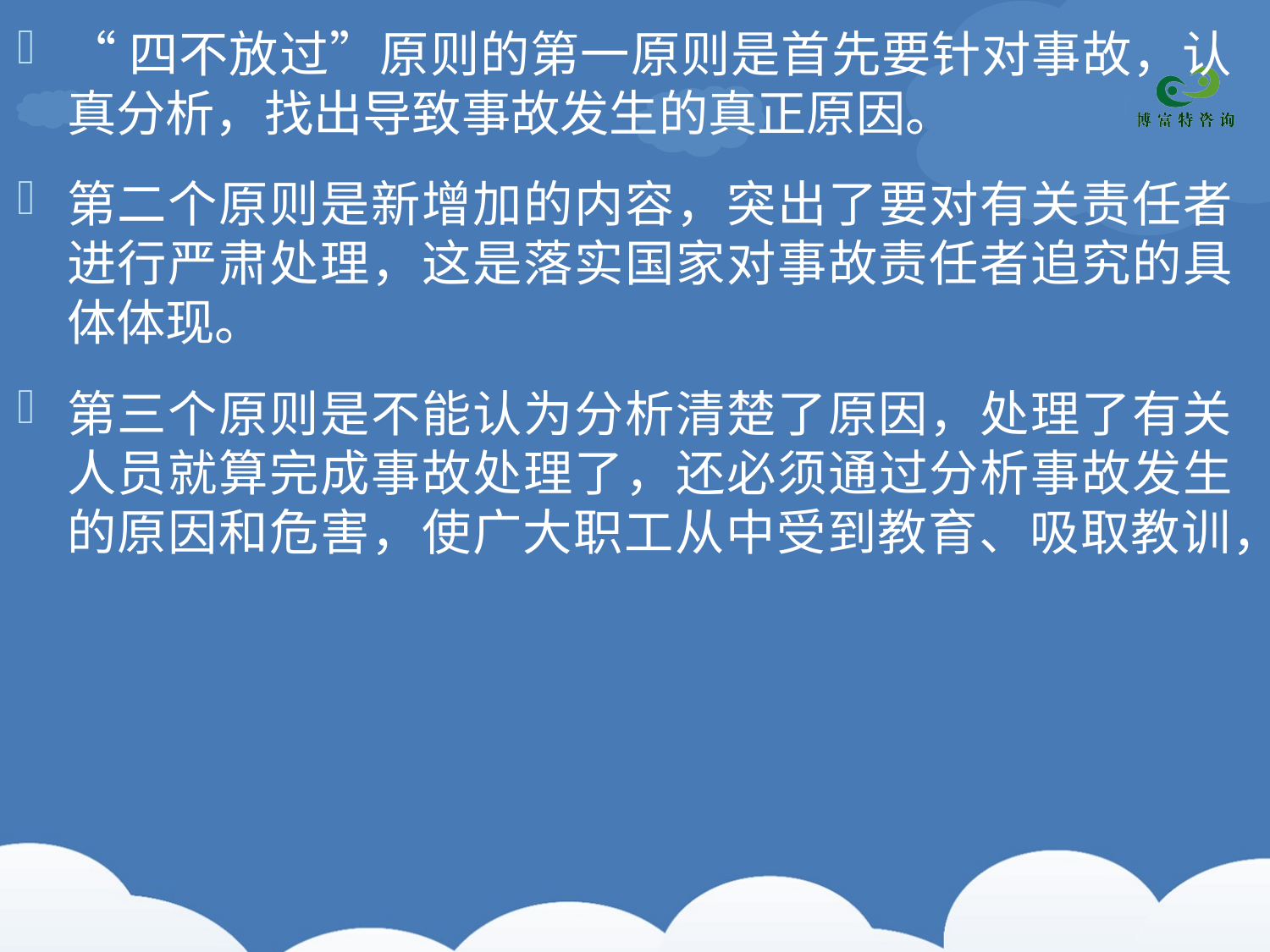

“四不放过”原则的第一原则是首先要针对事故，认真分析，找出导致事故发生的真正原因。
第二个原则是新增加的内容，突出了要对有关责任者进行严肃处理，这是落实国家对事故责任者追究的具体体现。
第三个原则是不能认为分析清楚了原因，处理了有关人员就算完成事故处理了，还必须通过分析事故发生的原因和危害，使广大职工从中受到教育、吸取教训，